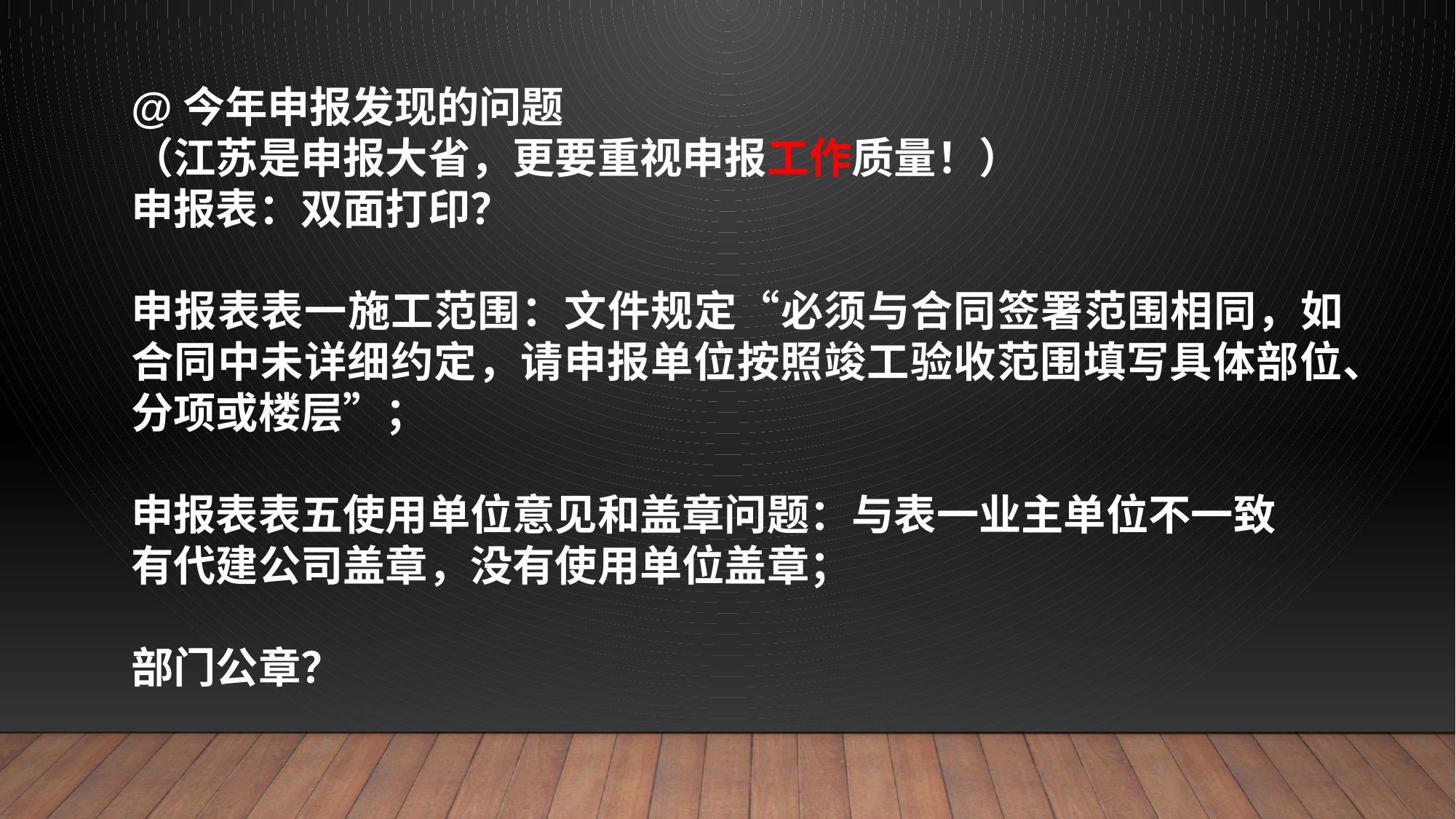

@今年申报发现的问题
（江苏是申报大省，更要重视申报工作质量！）
申报表：双面打印？

申报表表一施工范围：文件规定“必须与合同签署范围相同，如合同中未详细约定，请申报单位按照竣工验收范围填写具体部位、分项或楼层”；

申报表表五使用单位意见和盖章问题：与表一业主单位不一致
有代建公司盖章，没有使用单位盖章；

部门公章？